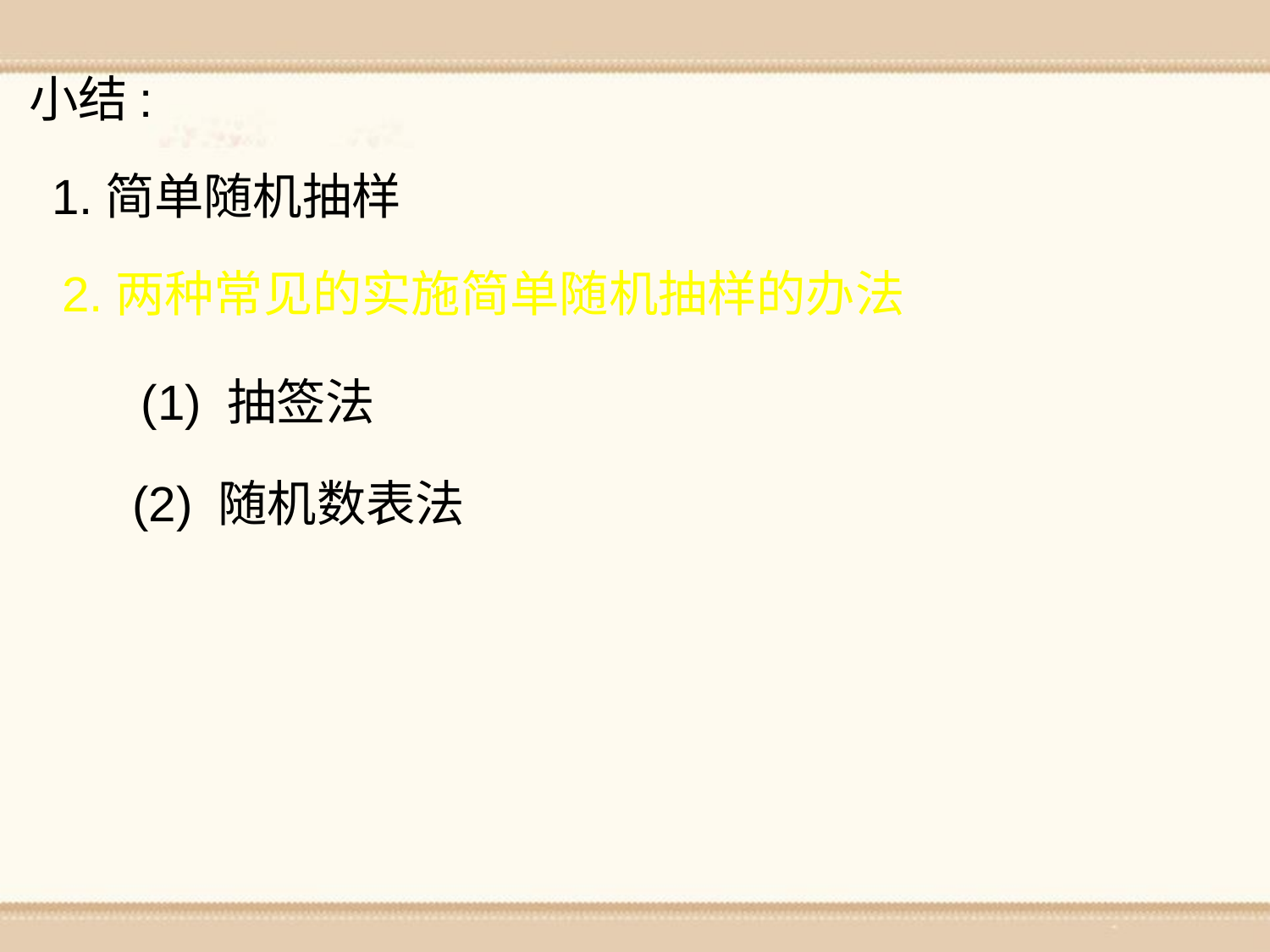

小结:
1.简单随机抽样
2.两种常见的实施简单随机抽样的办法
(1) 抽签法
(2) 随机数表法